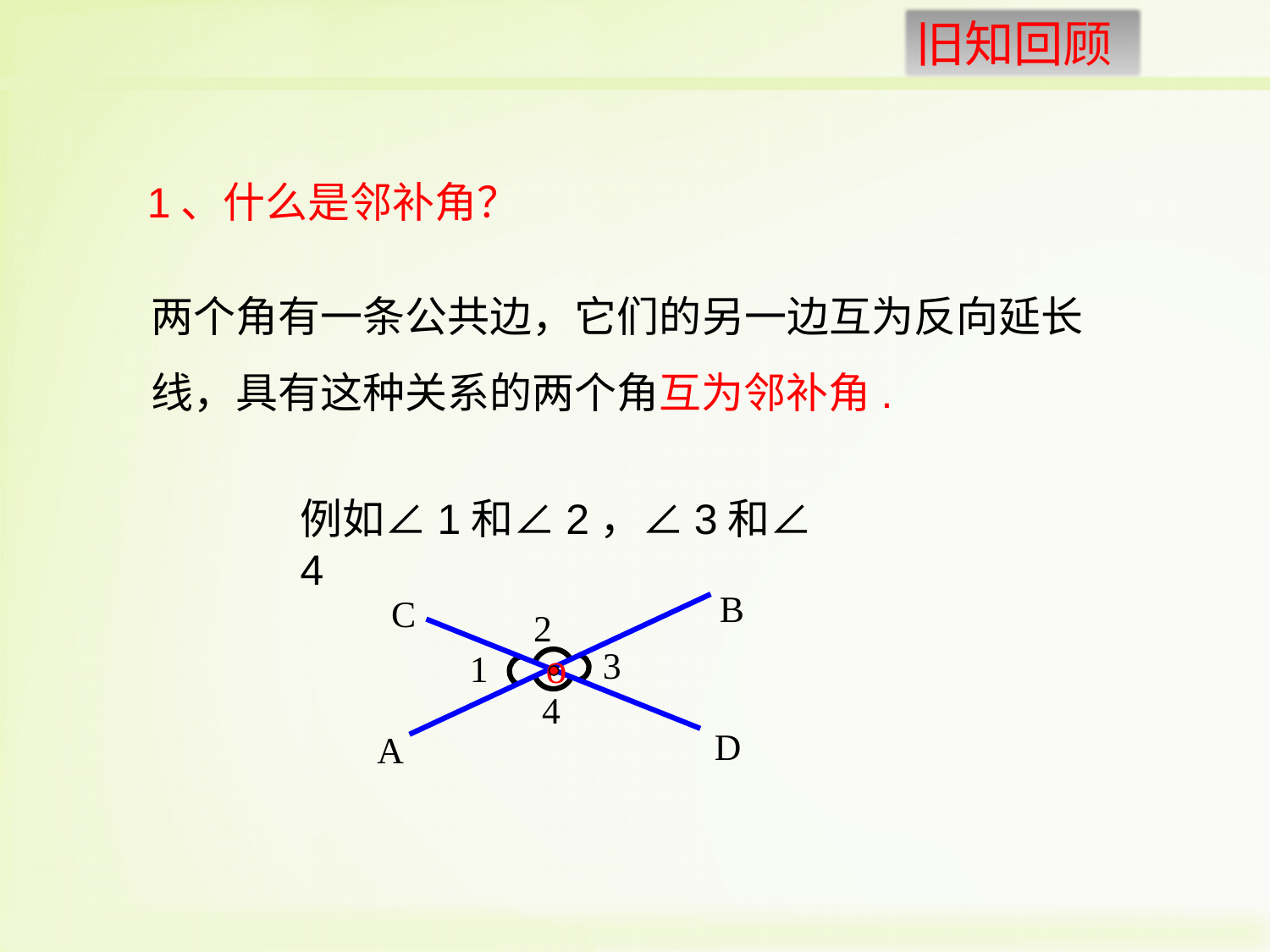

1、什么是邻补角？
两个角有一条公共边，它们的另一边互为反向延长线，具有这种关系的两个角互为邻补角.
例如∠1和∠2，∠3和∠4
B
C

2

o
3
1

4
D
A